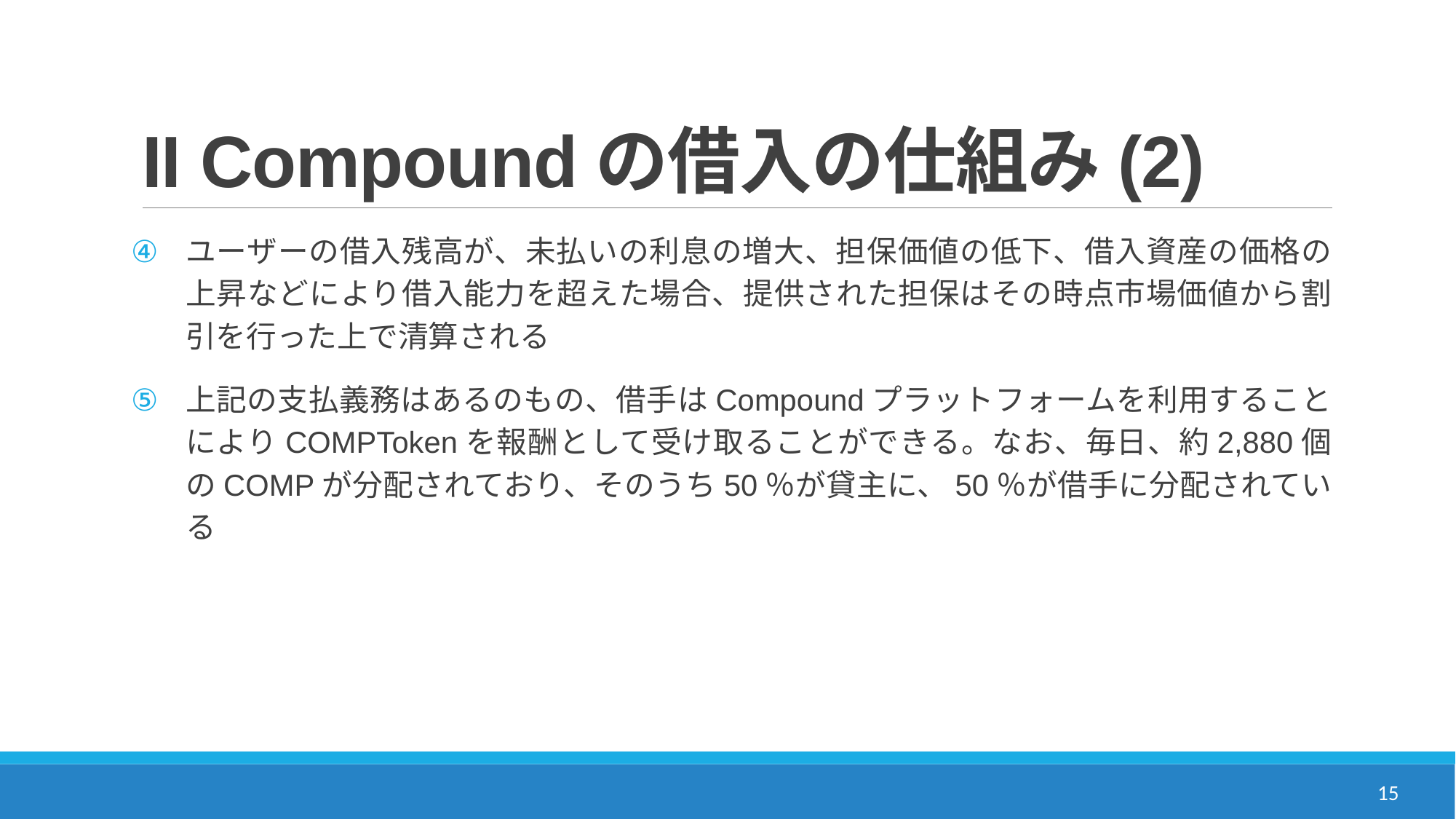

# II Compoundの借入の仕組み(2)
ユーザーの借入残高が、未払いの利息の増大、担保価値の低下、借入資産の価格の上昇などにより借入能力を超えた場合、提供された担保はその時点市場価値から割引を行った上で清算される
上記の支払義務はあるのもの、借手はCompoundプラットフォームを利用することによりCOMPTokenを報酬として受け取ることができる。なお、毎日、約2,880個のCOMPが分配されており、そのうち50％が貸主に、50％が借手に分配されている
15